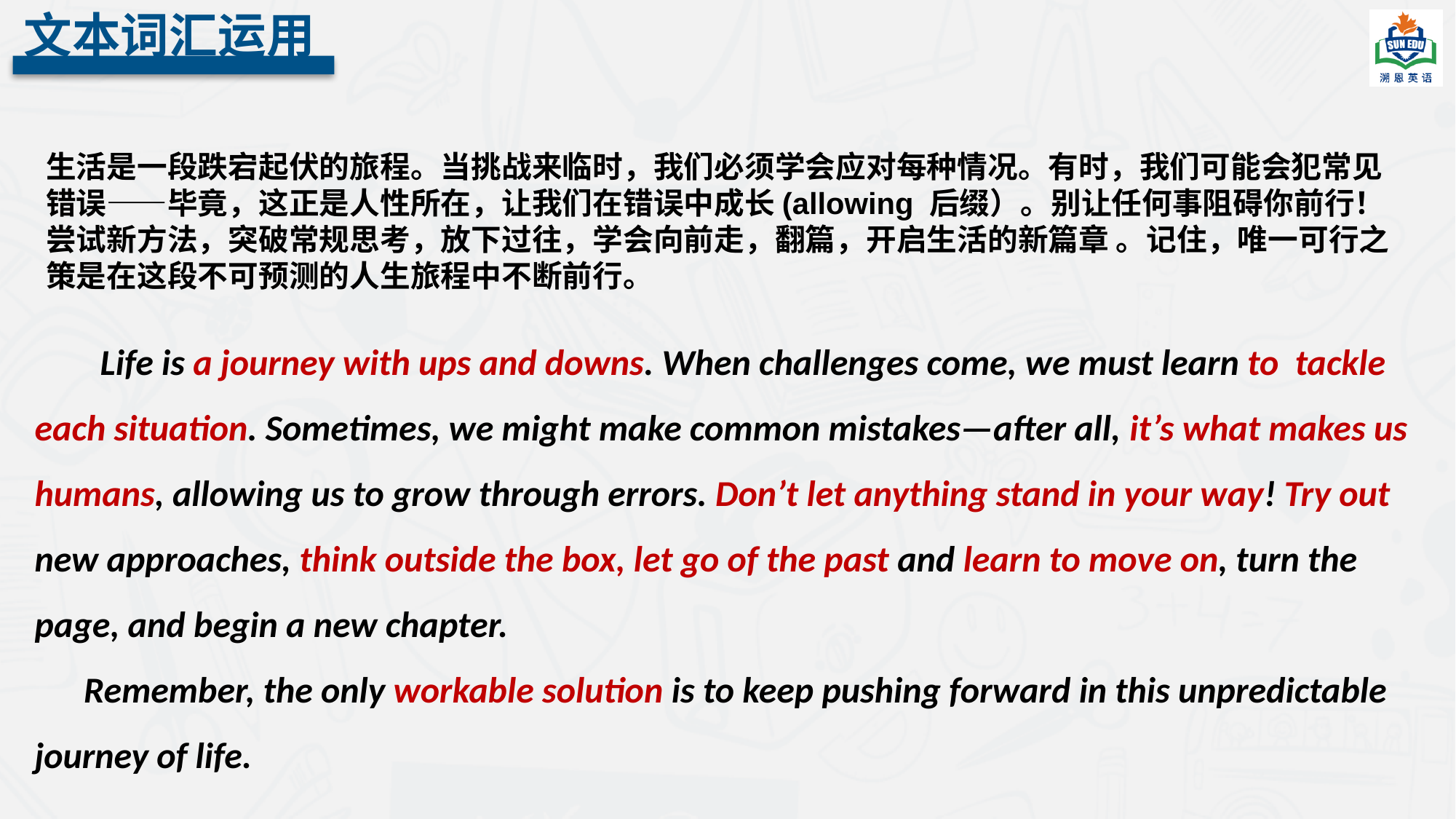

文本词汇运用

生活是一段跌宕起伏的旅程。当挑战来临时，我们必须学会应对每种情况。有时，我们可能会犯常见错误——毕竟，这正是人性所在，让我们在错误中成长(allowing 后缀）。别让任何事阻碍你前行！尝试新方法，突破常规思考，放下过往，学会向前走，翻篇，开启生活的新篇章 。记住，唯一可行之策是在这段不可预测的人生旅程中不断前行。
        Life is a journey with ups and downs. When challenges come, we must learn to  tackle each situation. Sometimes, we might make common mistakes—after all, it’s what makes us humans, allowing us to grow through errors. Don’t let anything stand in your way! Try out new approaches, think outside the box, let go of the past and learn to move on, turn the page, and begin a new chapter.
      Remember, the only workable solution is to keep pushing forward in this unpredictable journey of life.